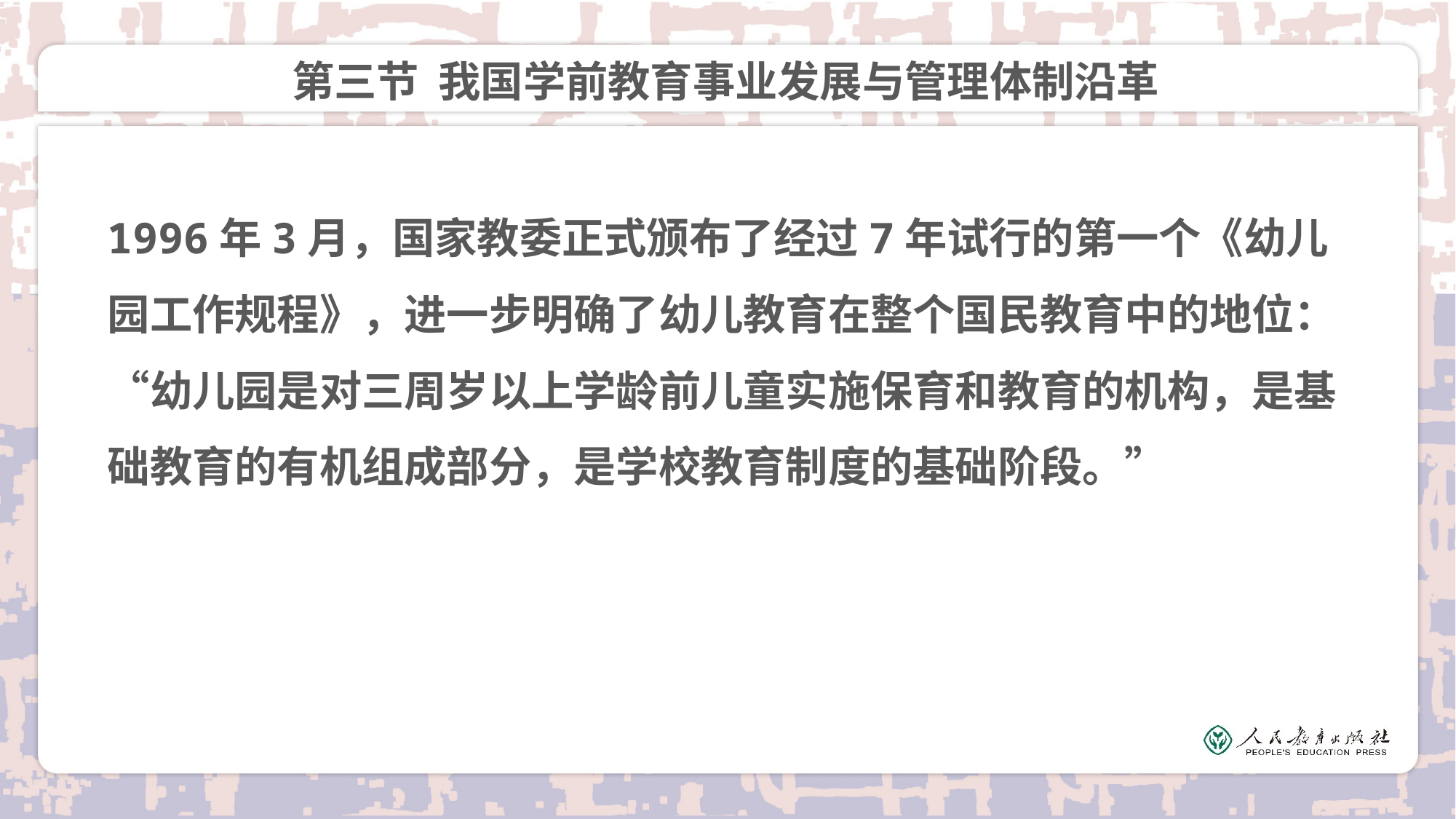

# 第三节  我国学前教育事业发展与管理体制沿革
1996年3月，国家教委正式颁布了经过7年试行的第一个《幼儿园工作规程》，进一步明确了幼儿教育在整个国民教育中的地位：“幼儿园是对三周岁以上学龄前儿童实施保育和教育的机构，是基础教育的有机组成部分，是学校教育制度的基础阶段。”